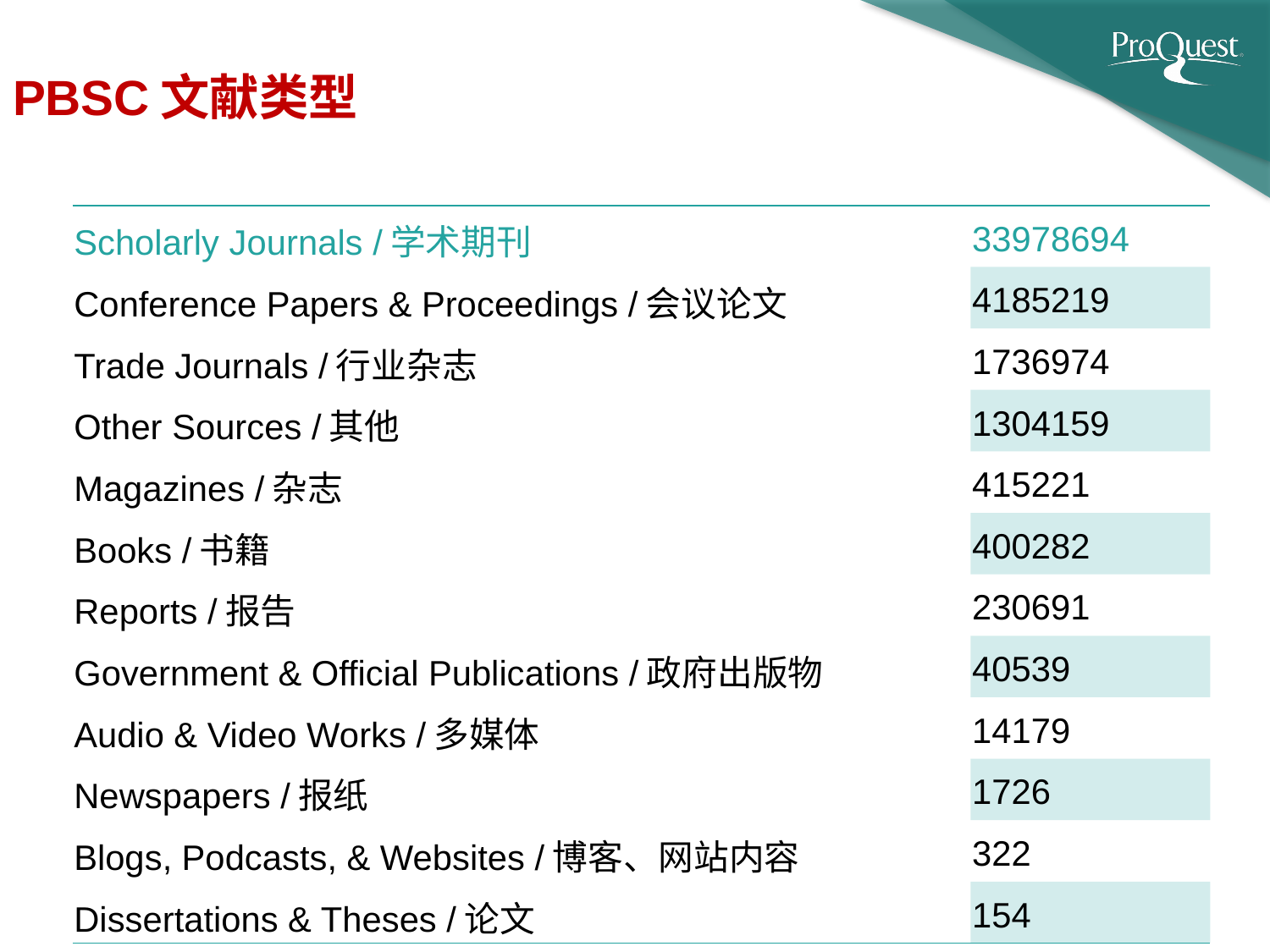

# PBSC文献类型
| Scholarly Journals‎ /学术期刊 | 33978694 |
| --- | --- |
| Conference Papers & Proceedings‎ /会议论文 | 4185219 |
| Trade Journals‎ /行业杂志 | 1736974 |
| Other Sources‎ /其他 | 1304159 |
| Magazines‎ /杂志 | 415221 |
| Books‎ /书籍 | 400282 |
| Reports‎ /报告 | 230691 |
| Government & Official Publications‎ /政府出版物 | 40539 |
| Audio & Video Works‎ /多媒体 | 14179 |
| Newspapers‎ /报纸 | 1726 |
| Blogs, Podcasts, & Websites‎ /博客、网站内容 | 322 |
| Dissertations & Theses‎ /论文 | 154 |